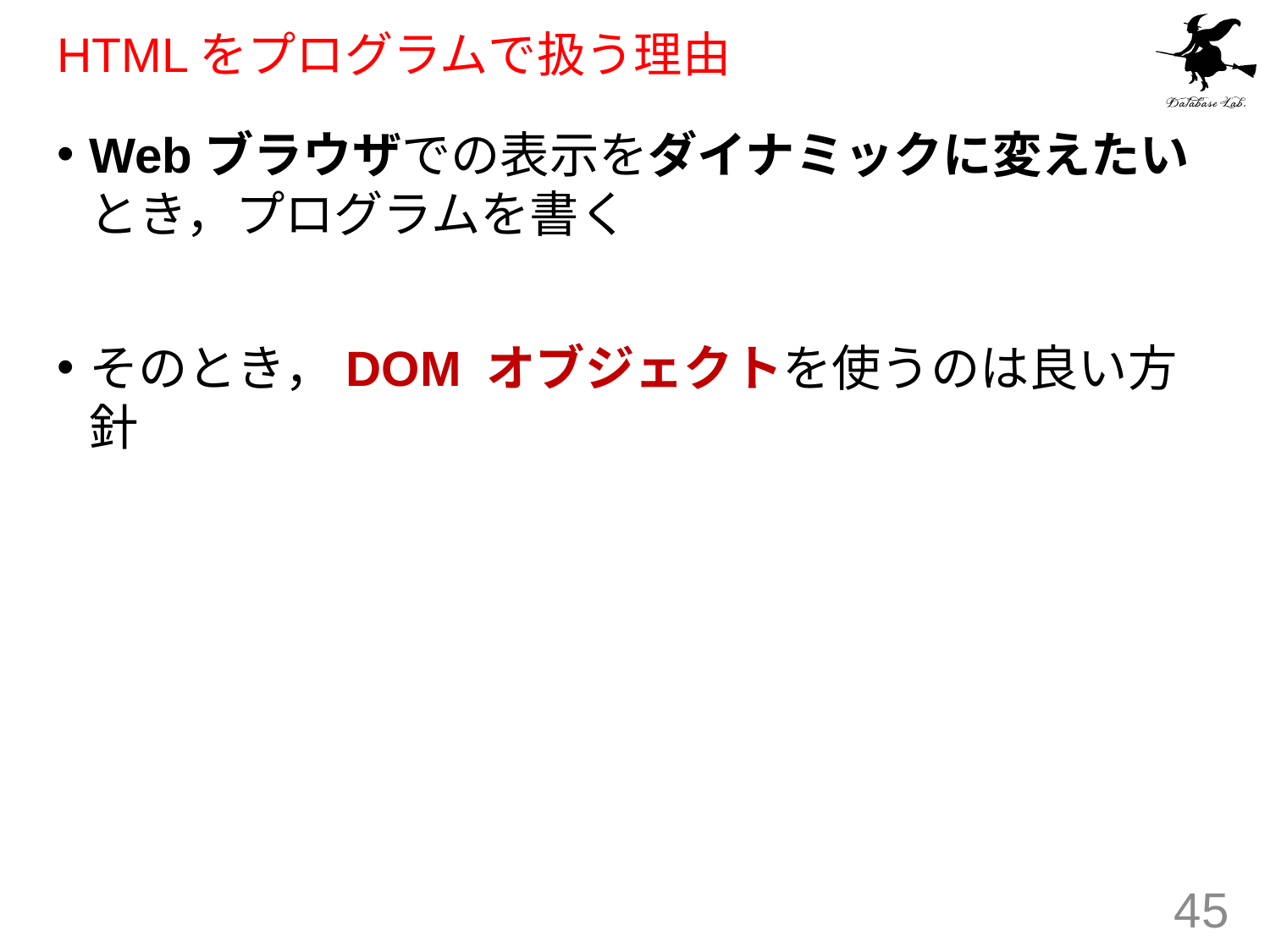

# HTMLをプログラムで扱う理由
Webブラウザでの表示をダイナミックに変えたいとき，プログラムを書く

そのとき，DOM オブジェクトを使うのは良い方針
45